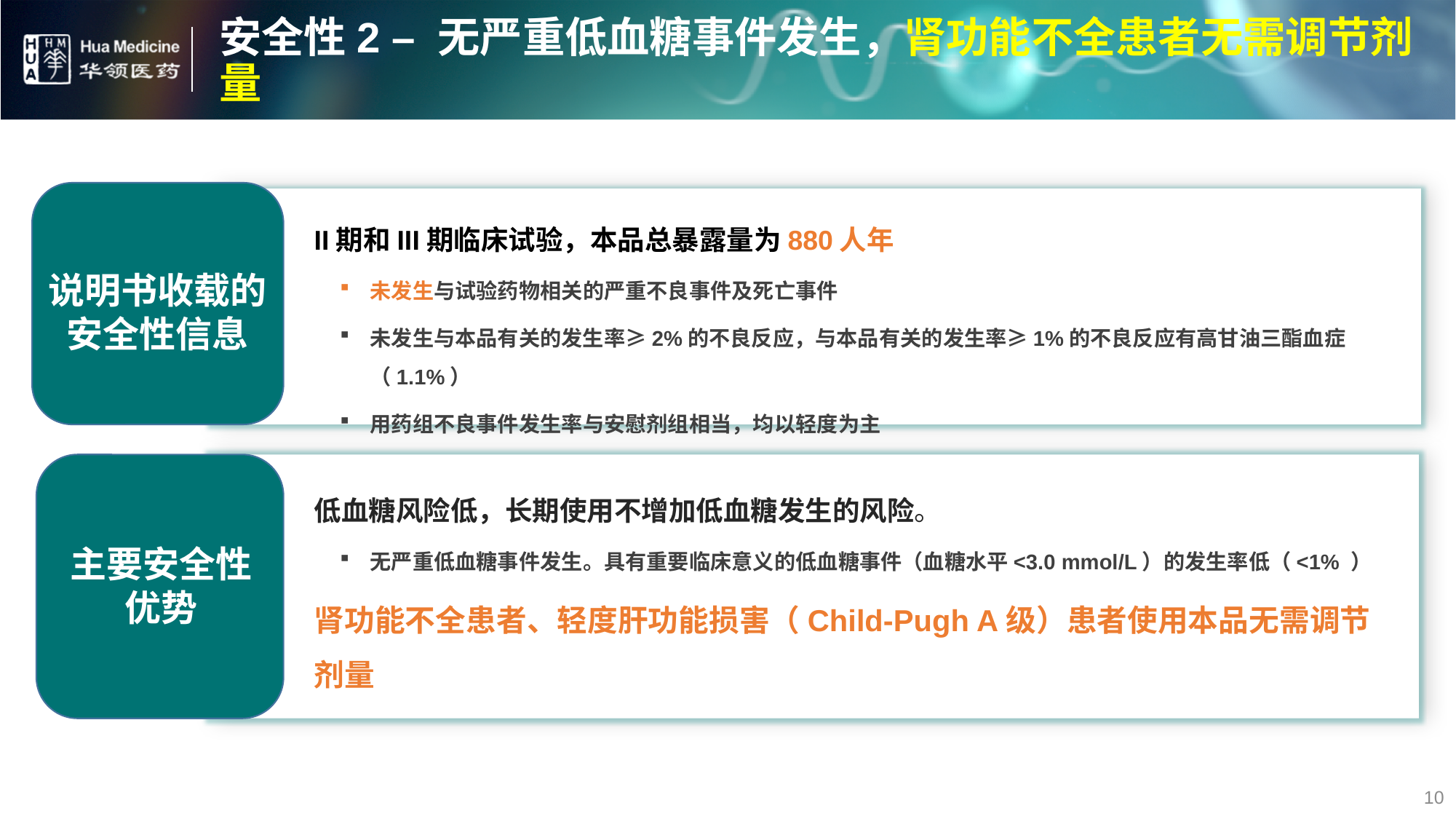

# 安全性2 – 无严重低血糖事件发生，肾功能不全患者无需调节剂量

说明书收载的
安全性信息

II期和III期临床试验，本品总暴露量为880人年
未发生与试验药物相关的严重不良事件及死亡事件
未发生与本品有关的发生率≥2%的不良反应，与本品有关的发生率≥1%的不良反应有高甘油三酯血症（1.1%）
用药组不良事件发生率与安慰剂组相当，均以轻度为主

主要安全性
优势

低血糖风险低，长期使用不增加低血糖发生的风险。
无严重低血糖事件发生。具有重要临床意义的低血糖事件（血糖水平<3.0 mmol/L）的发生率低（<1% ）
肾功能不全患者、轻度肝功能损害（Child-Pugh A级）患者使用本品无需调节剂量
10